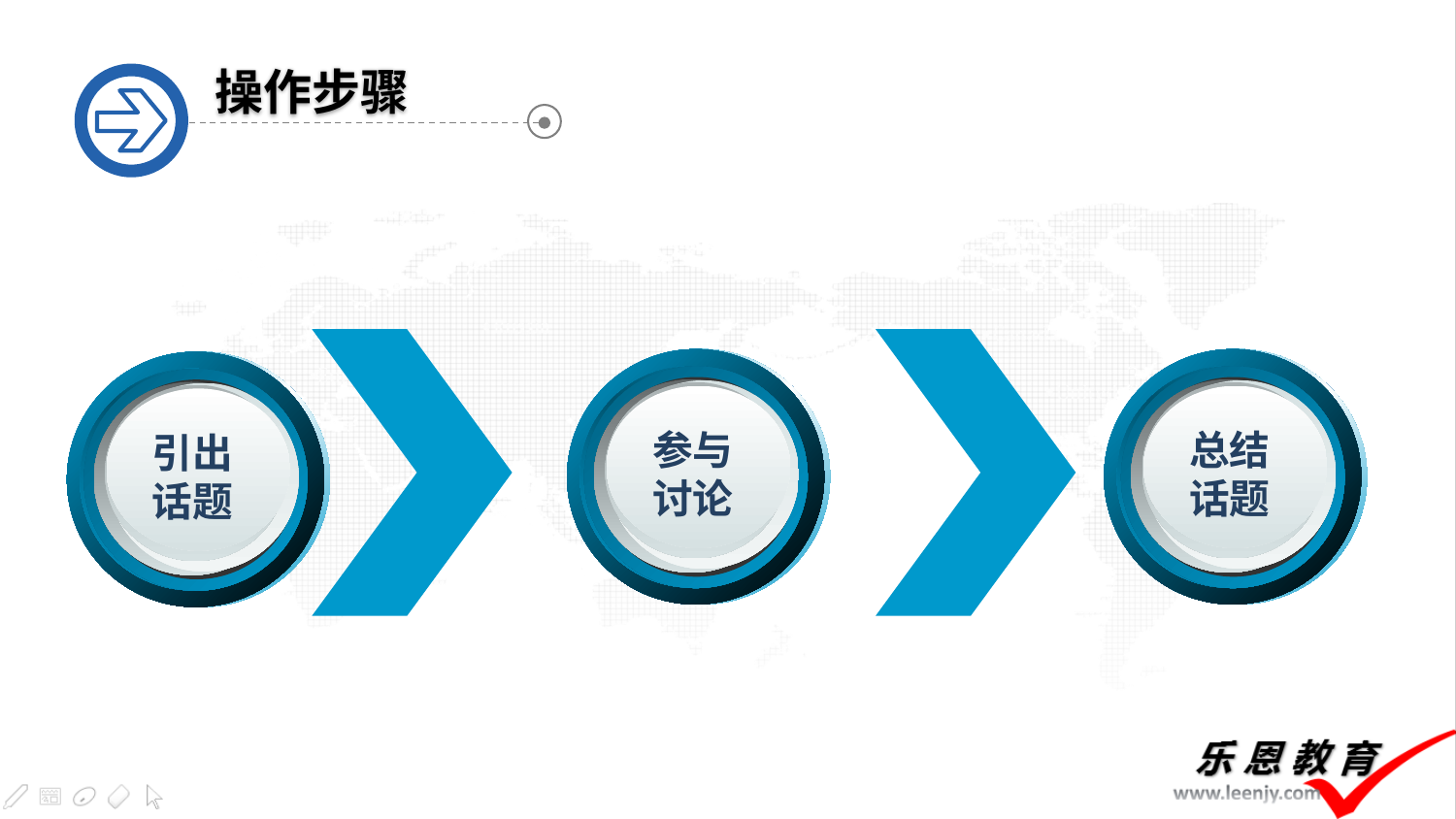

操作步骤

参与
讨论

总结
话题

引出
话题